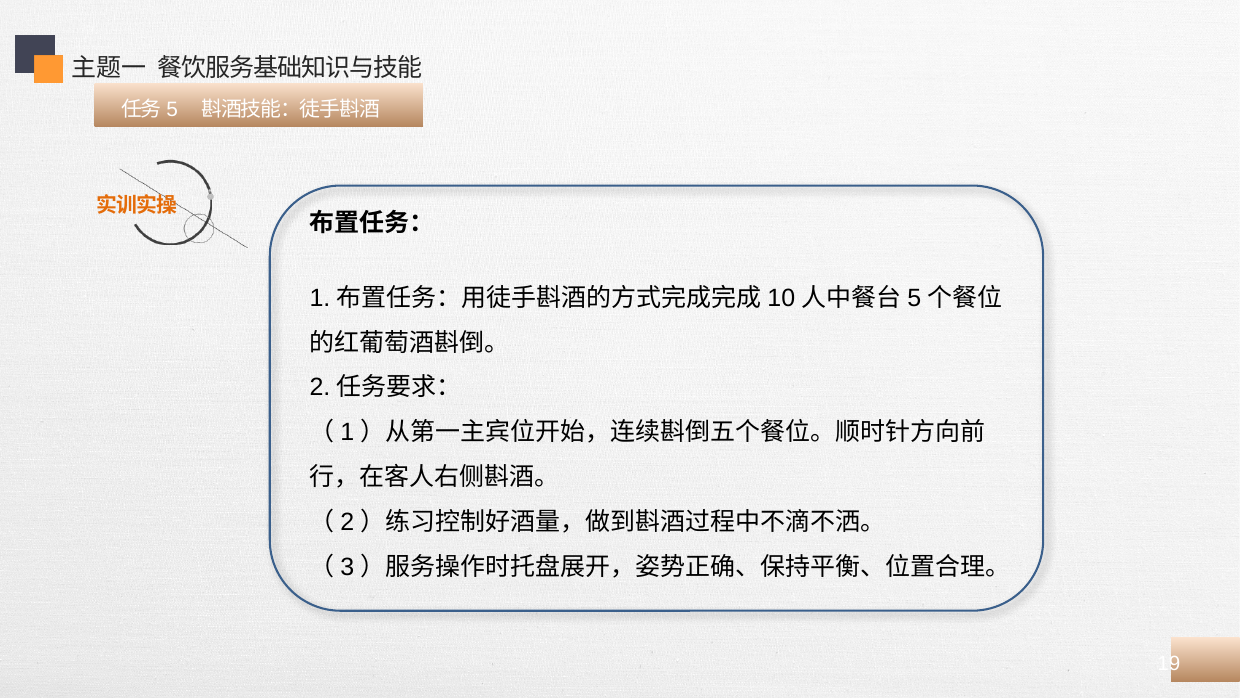

主题一  餐饮服务基础知识与技能

 任务5    斟酒技能：徒手斟酒

布置任务：

1.布置任务：用徒手斟酒的方式完成完成10人中餐台5个餐位的红葡萄酒斟倒。
2.任务要求：
（1）从第一主宾位开始，连续斟倒五个餐位。顺时针方向前行，在客人右侧斟酒。
（2）练习控制好酒量，做到斟酒过程中不滴不洒。
（3）服务操作时托盘展开，姿势正确、保持平衡、位置合理。